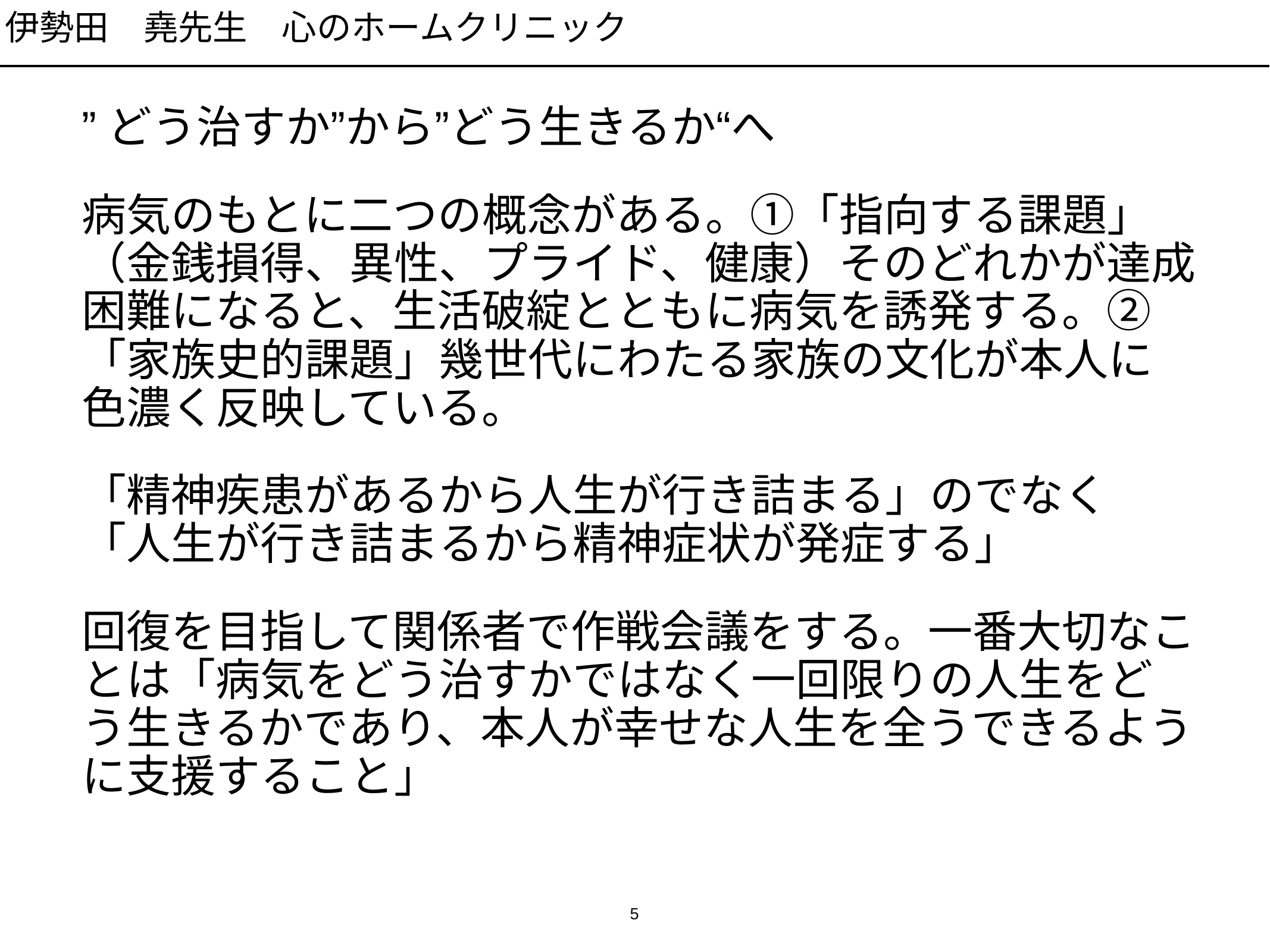

伊勢田　堯先生　心のホームクリニック

”どう治すか”から”どう生きるか“へ
病気のもとに二つの概念がある。①「指向する課題」（金銭損得、異性、プライド、健康）そのどれかが達成困難になると、生活破綻とともに病気を誘発する。②「家族史的課題」幾世代にわたる家族の文化が本人に色濃く反映している。
「精神疾患があるから人生が行き詰まる」のでなく「人生が行き詰まるから精神症状が発症する」
回復を目指して関係者で作戦会議をする。一番大切なことは「病気をどう治すかではなく一回限りの人生をどう生きるかであり、本人が幸せな人生を全うできるように支援すること」

5